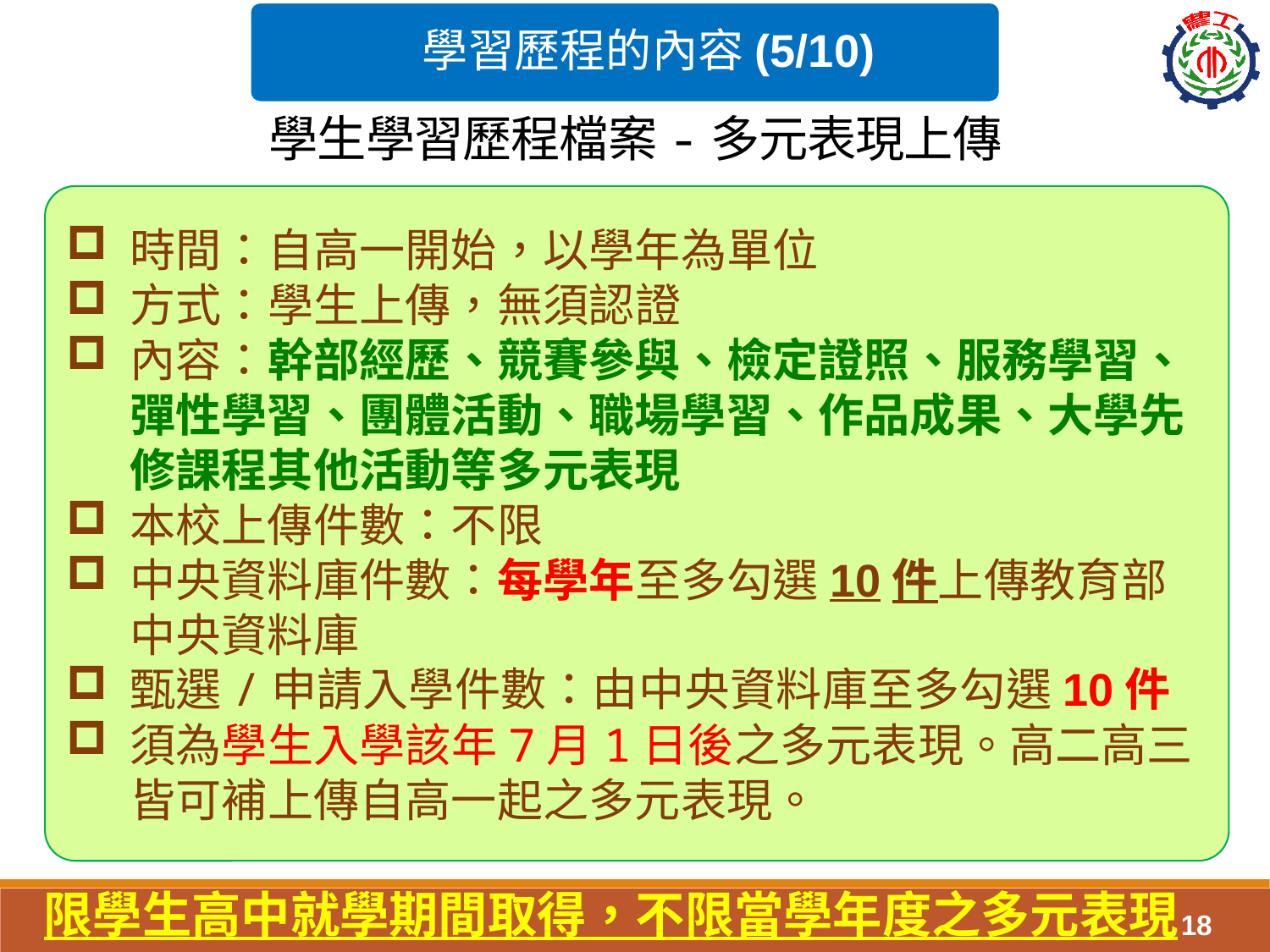

學習歷程的內容(5/10)
學生學習歷程檔案-多元表現上傳
時間：自高一開始，以學年為單位
方式：學生上傳，無須認證
內容：幹部經歷、競賽參與、檢定證照、服務學習、彈性學習、團體活動、職場學習、作品成果、大學先修課程其他活動等多元表現
本校上傳件數：不限
中央資料庫件數：每學年至多勾選10件上傳教育部中央資料庫
甄選/申請入學件數：由中央資料庫至多勾選10件
須為學生入學該年7月1日後之多元表現。高二高三皆可補上傳自高一起之多元表現。
限學生高中就學期間取得，不限當學年度之多元表現